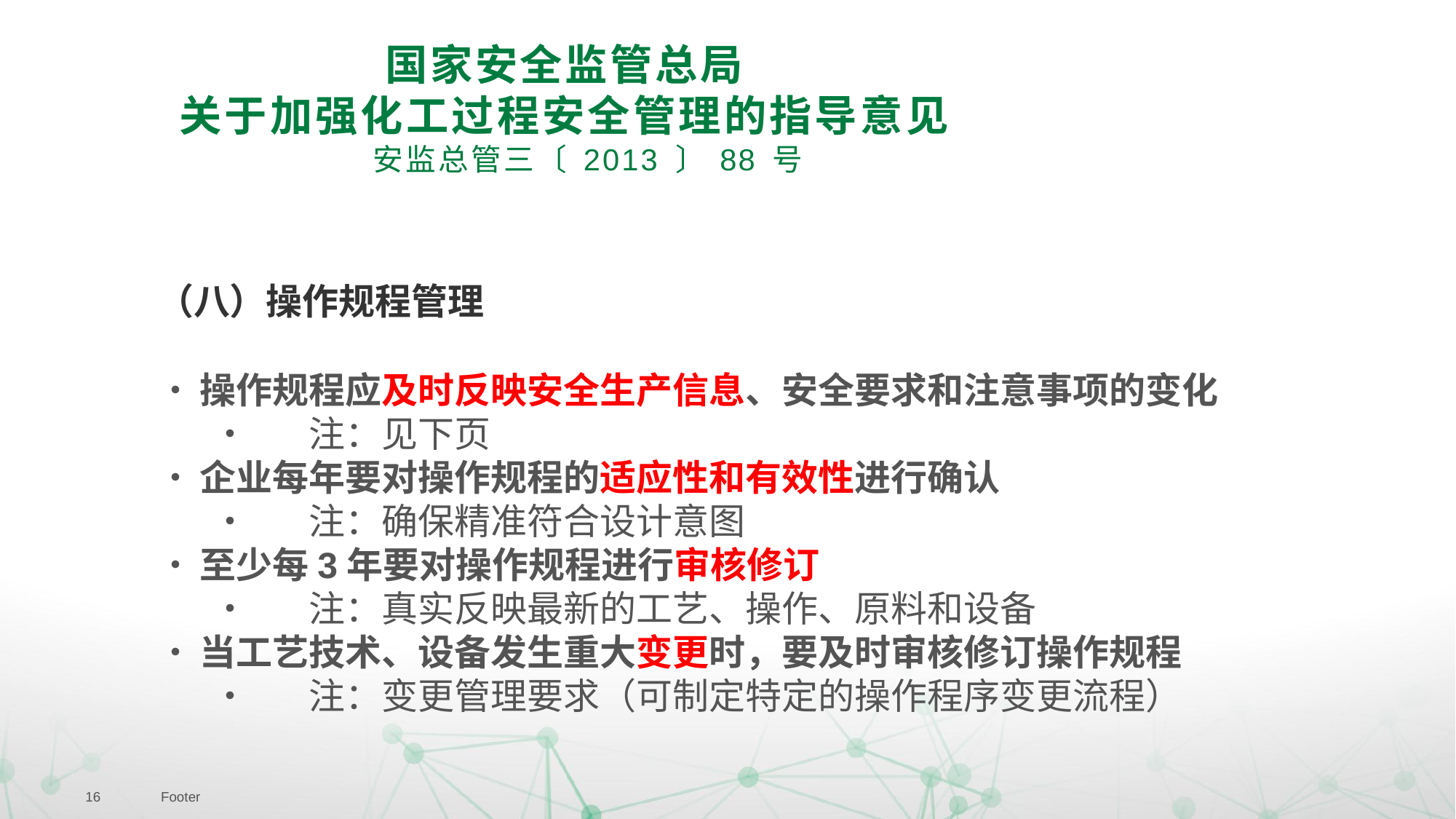

# 国家安全监管总局
关于加强化工过程安全管理的指导意见
安监总管三〔 2013 〕 88 号

（八）操作规程管理

•	操作规程应及时反映安全生产信息、安全要求和注意事项的变化
•	注：见下页
•	企业每年要对操作规程的适应性和有效性进行确认
•	注：确保精准符合设计意图
•	至少每3年要对操作规程进行审核修订
•	注：真实反映最新的工艺、操作、原料和设备
•	当工艺技术、设备发生重大变更时，要及时审核修订操作规程
•	注：变更管理要求（可制定特定的操作程序变更流程）
16
Footer